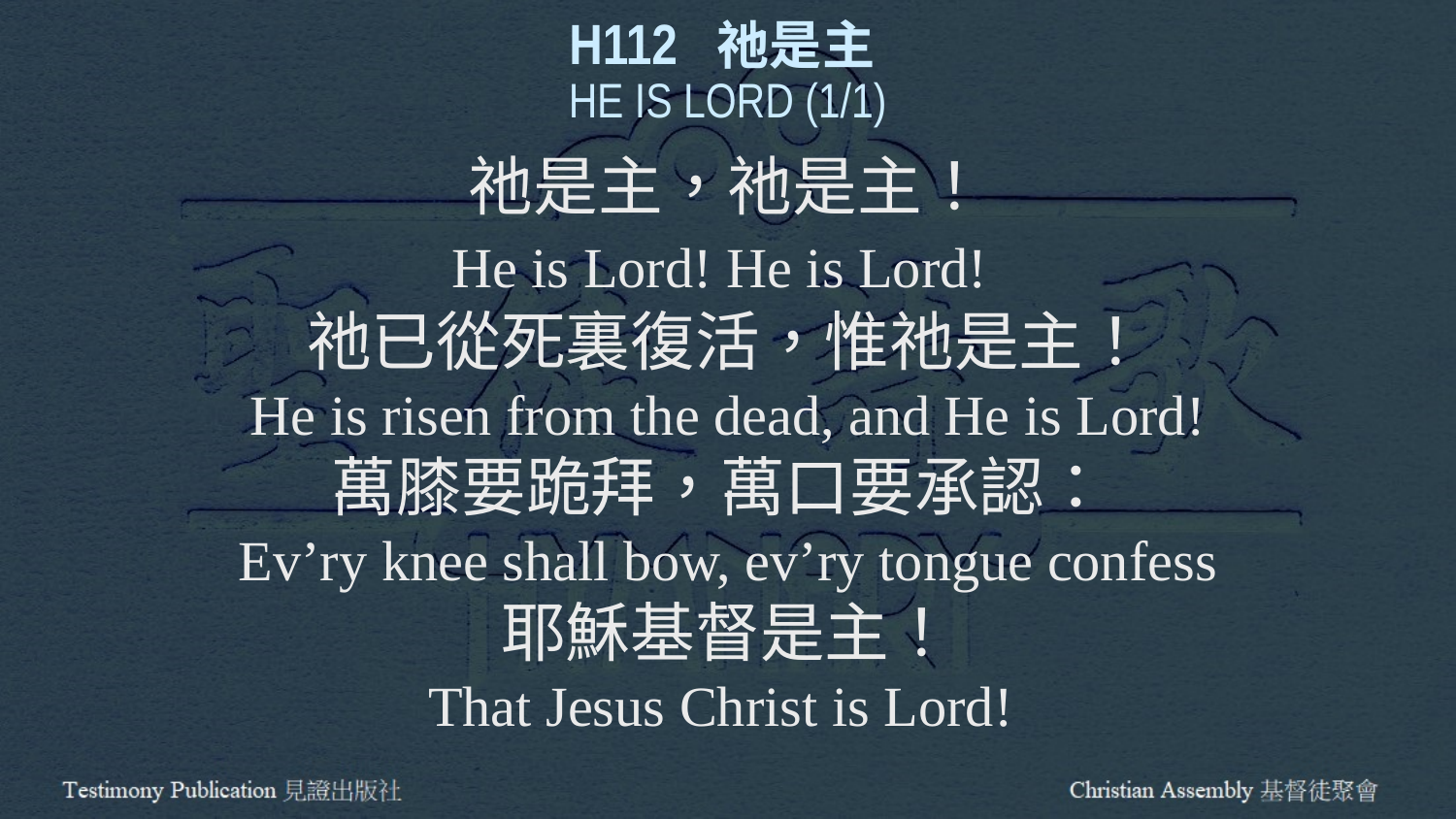

H112  祂是主
HE IS LORD (1/1)
祂是主，祂是主！
He is Lord! He is Lord!
祂已從死裏復活，惟祂是主！
He is risen from the dead, and He is Lord!
萬膝要跪拜，萬口要承認：
Ev’ry knee shall bow, ev’ry tongue confess
耶穌基督是主！
That Jesus Christ is Lord!